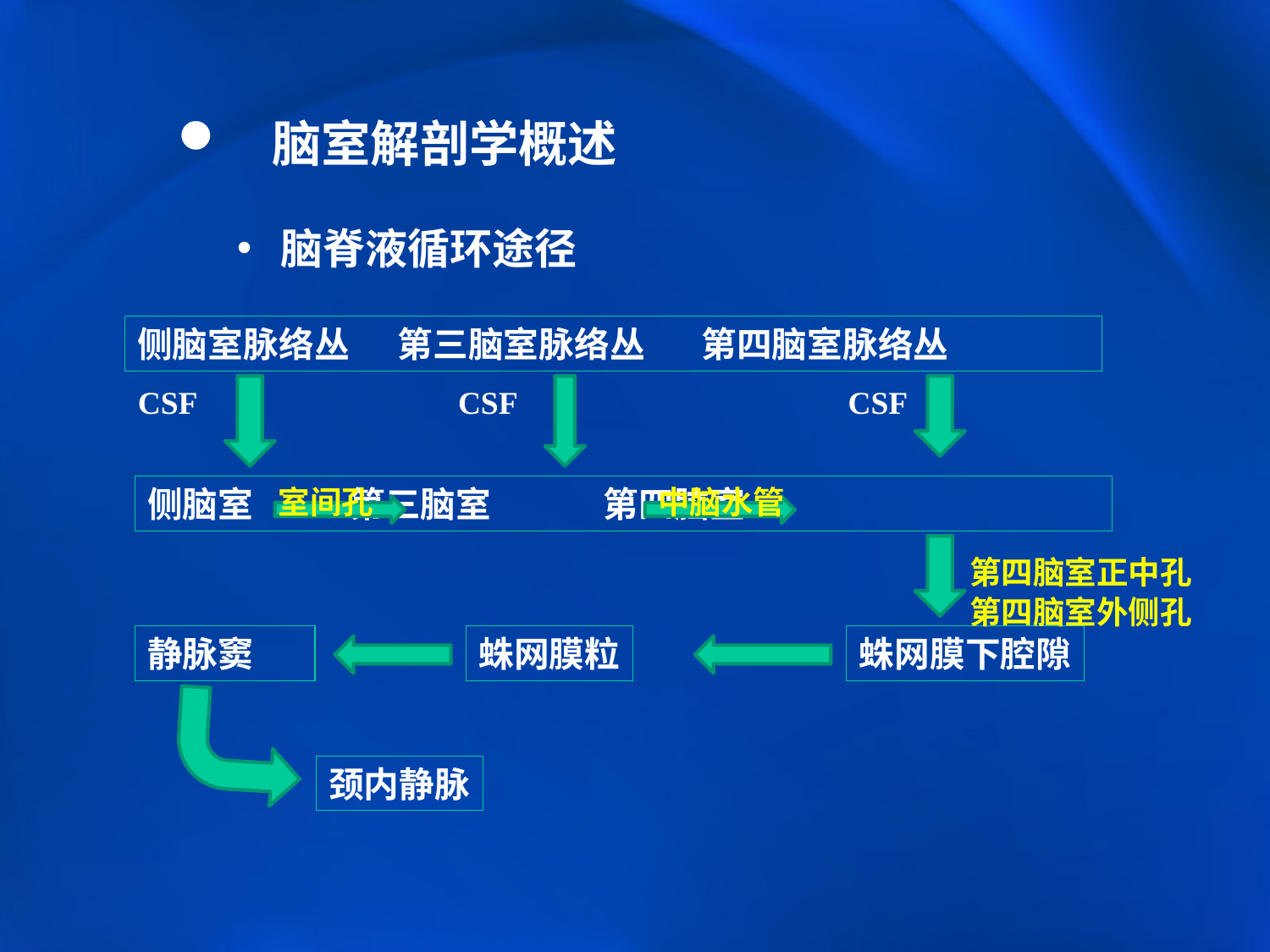

脑室解剖学概述
  脑脊液循环途径
侧脑室脉络丛      第三脑室脉络丛       第四脑室脉络丛
CSF

CSF

CSF

侧脑室            第三脑室              第四脑室
室间孔
  中脑水管

第四脑室正中孔
第四脑室外侧孔
静脉窦
蛛网膜粒
蛛网膜下腔隙

颈内静脉